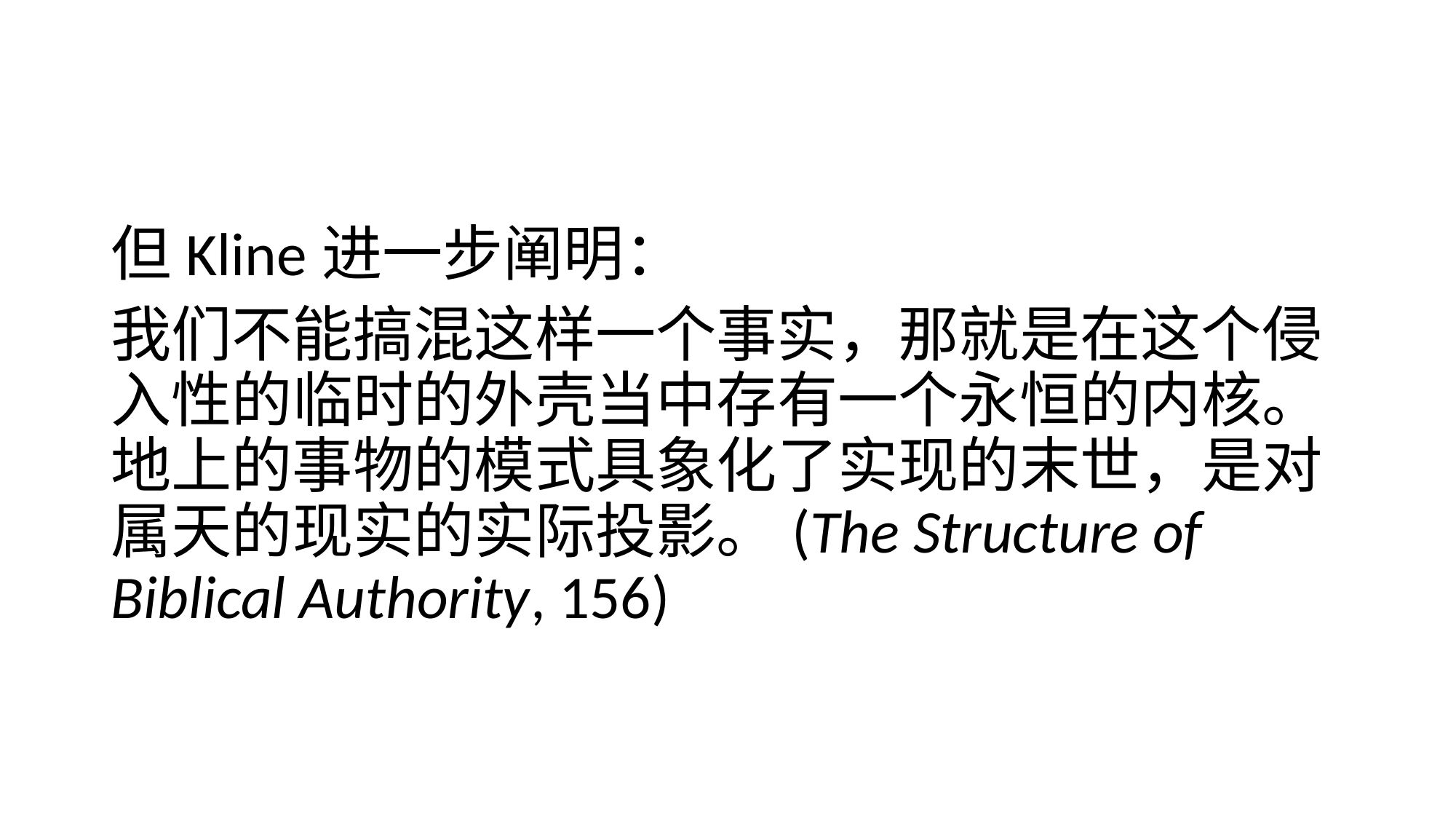

#
但Kline进一步阐明：
我们不能搞混这样一个事实，那就是在这个侵入性的临时的外壳当中存有一个永恒的内核。地上的事物的模式具象化了实现的末世，是对属天的现实的实际投影。(The Structure of Biblical Authority, 156)